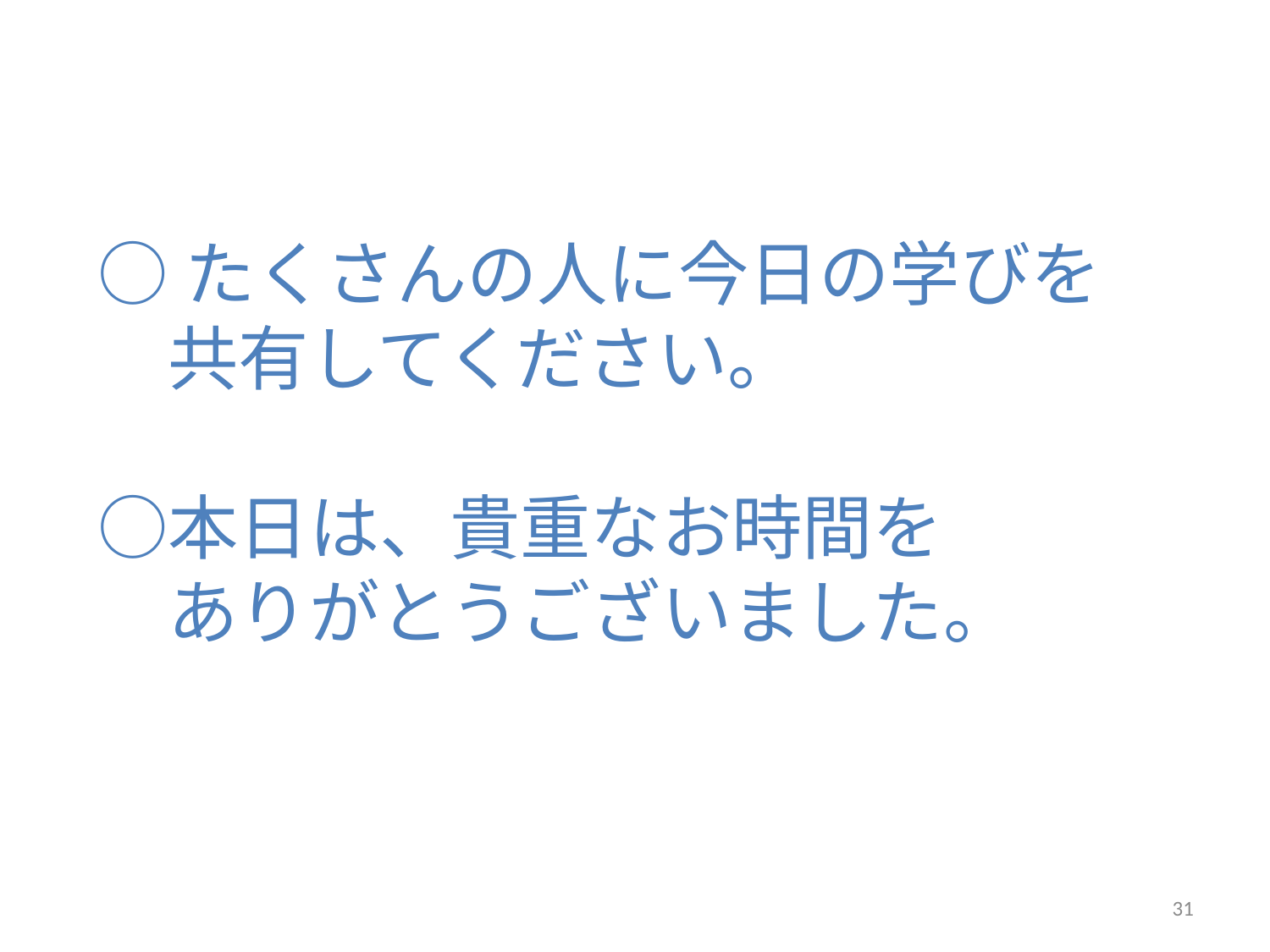

# ○たくさんの人に今日の学びを 　共有してください。 ○本日は、貴重なお時間を 　ありがとうございました。
31